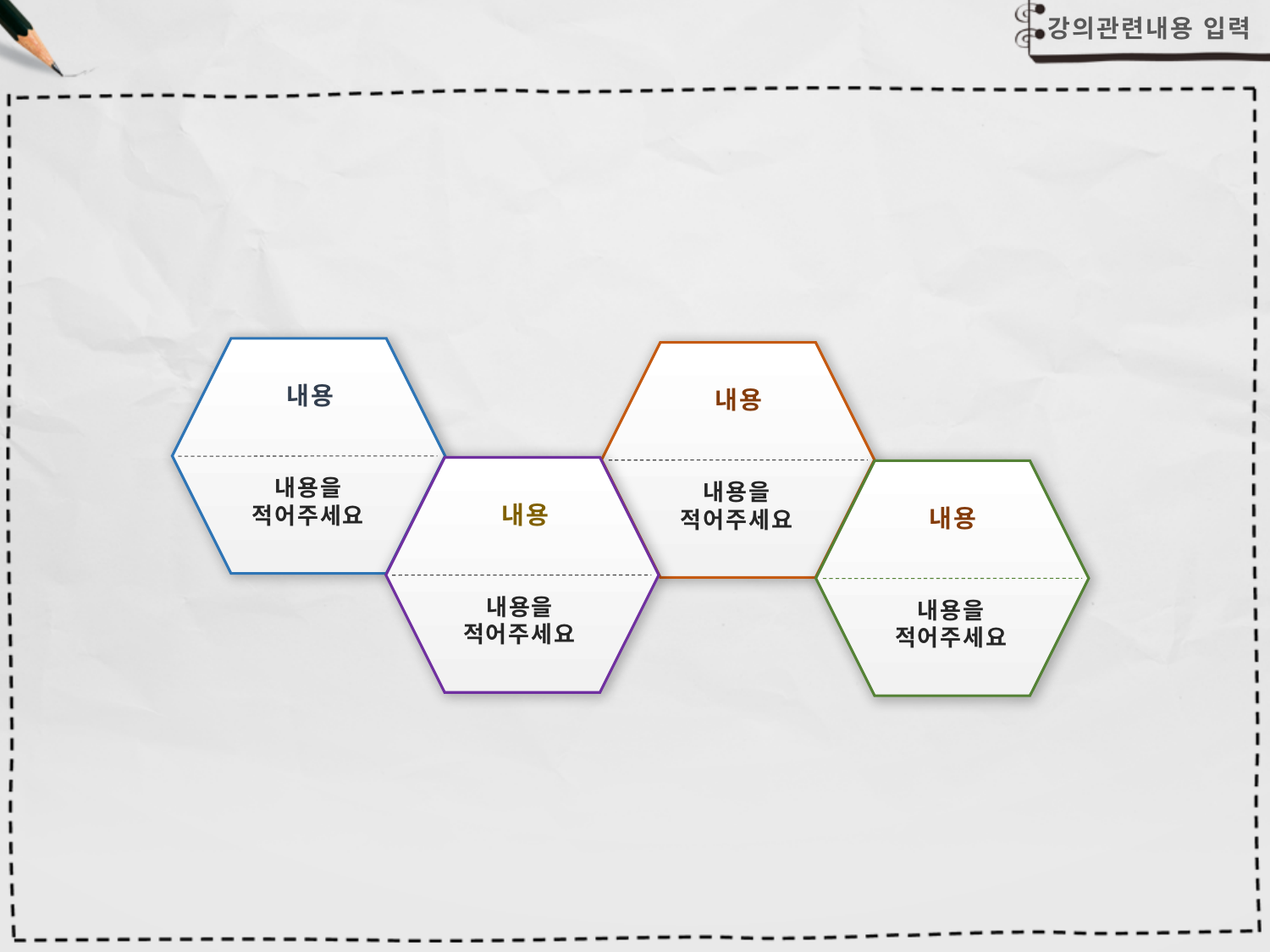

#
강의관련내용 입력

내용
내용

내용을
적어주세요
내용을
적어주세요
내용
내용
내용을
적어주세요
내용을
적어주세요